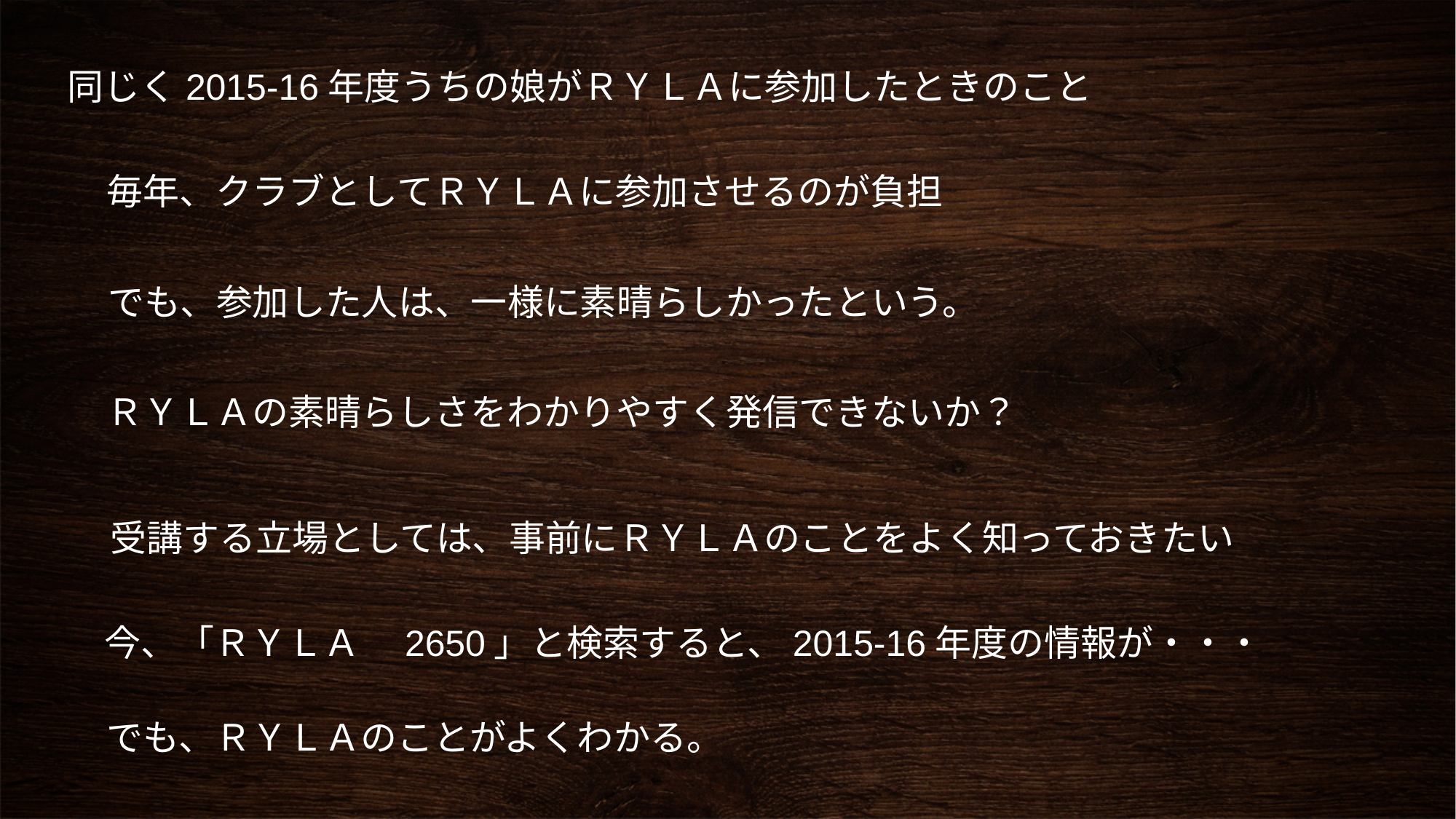

同じく2015-16年度うちの娘がＲＹＬＡに参加したときのこと
毎年、クラブとしてＲＹＬＡに参加させるのが負担
でも、参加した人は、一様に素晴らしかったという。
ＲＹＬＡの素晴らしさをわかりやすく発信できないか？
受講する立場としては、事前にＲＹＬＡのことをよく知っておきたい
今、「ＲＹＬＡ　2650」と検索すると、2015-16年度の情報が・・・
でも、ＲＹＬＡのことがよくわかる。